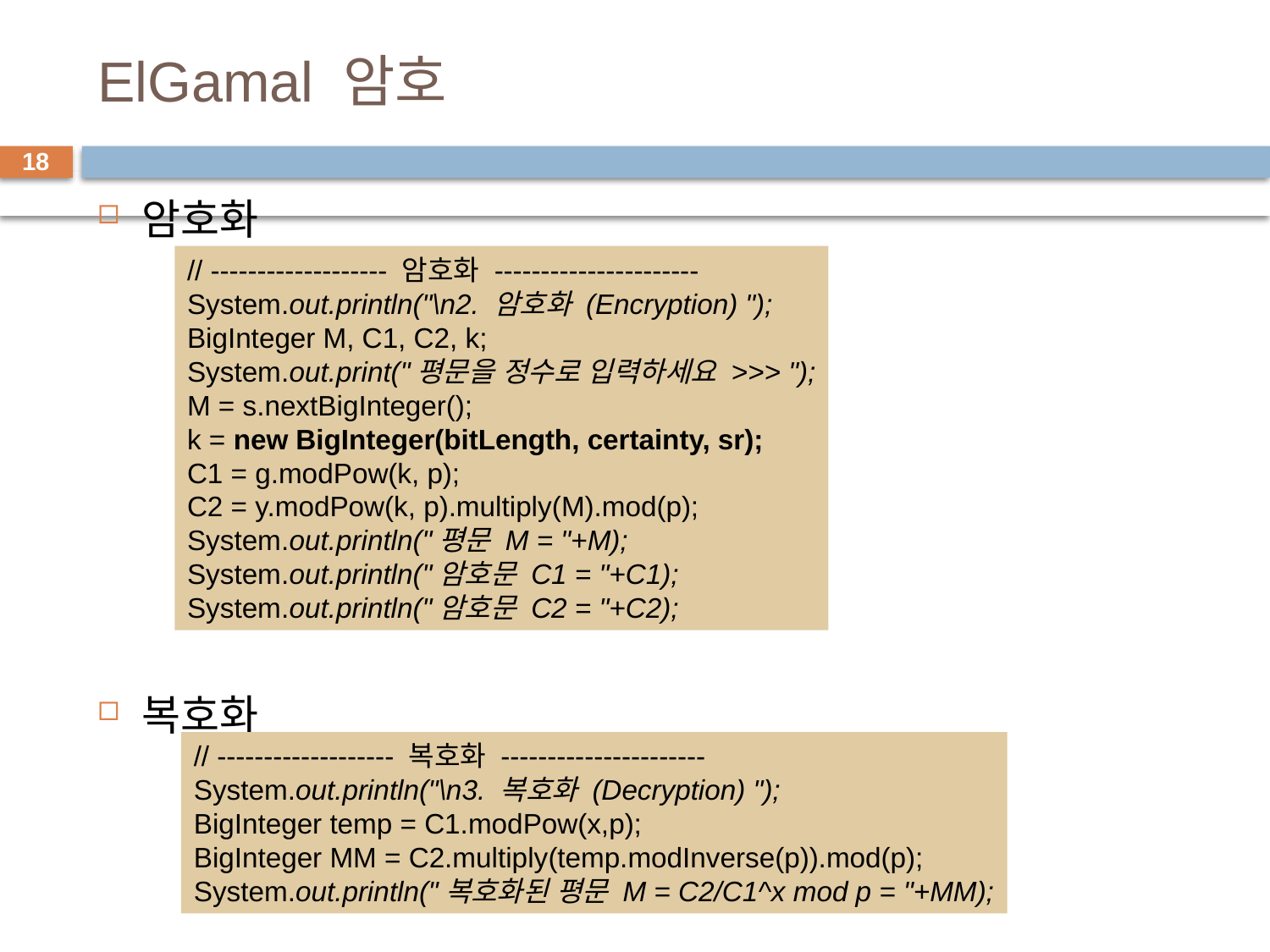

# ElGamal 암호
18
암호화

복호화
// ------------------- 암호화 ----------------------
System.out.println("\n2. 암호화 (Encryption) ");
BigInteger M, C1, C2, k;
System.out.print("평문을 정수로 입력하세요 >>> ");
M = s.nextBigInteger();
k = new BigInteger(bitLength, certainty, sr);
C1 = g.modPow(k, p);
C2 = y.modPow(k, p).multiply(M).mod(p);
System.out.println("평문 M = "+M);
System.out.println("암호문 C1 = "+C1);
System.out.println("암호문 C2 = "+C2);
// ------------------- 복호화 ----------------------
System.out.println("\n3. 복호화 (Decryption) ");
BigInteger temp = C1.modPow(x,p);
BigInteger MM = C2.multiply(temp.modInverse(p)).mod(p);
System.out.println("복호화된 평문 M = C2/C1^x mod p = "+MM);